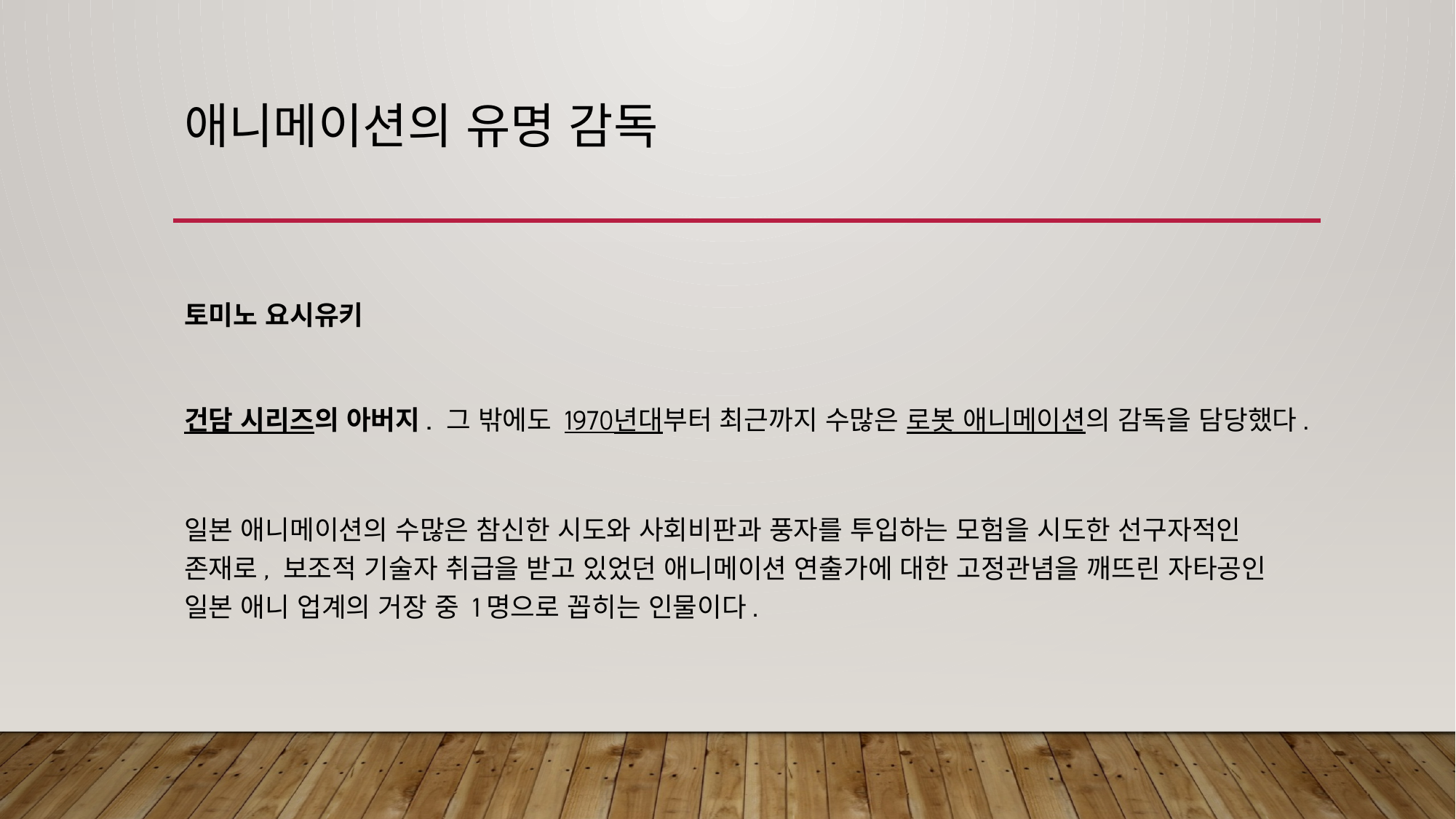

# 애니메이션의 유명 감독

토미노 요시유키

건담 시리즈의 아버지. 그 밖에도 1970년대부터 최근까지 수많은 로봇 애니메이션의 감독을 담당했다.

일본 애니메이션의 수많은 참신한 시도와 사회비판과 풍자를 투입하는 모험을 시도한 선구자적인 존재로, 보조적 기술자 취급을 받고 있었던 애니메이션 연출가에 대한 고정관념을 깨뜨린 자타공인 일본 애니 업계의 거장 중 1명으로 꼽히는 인물이다.